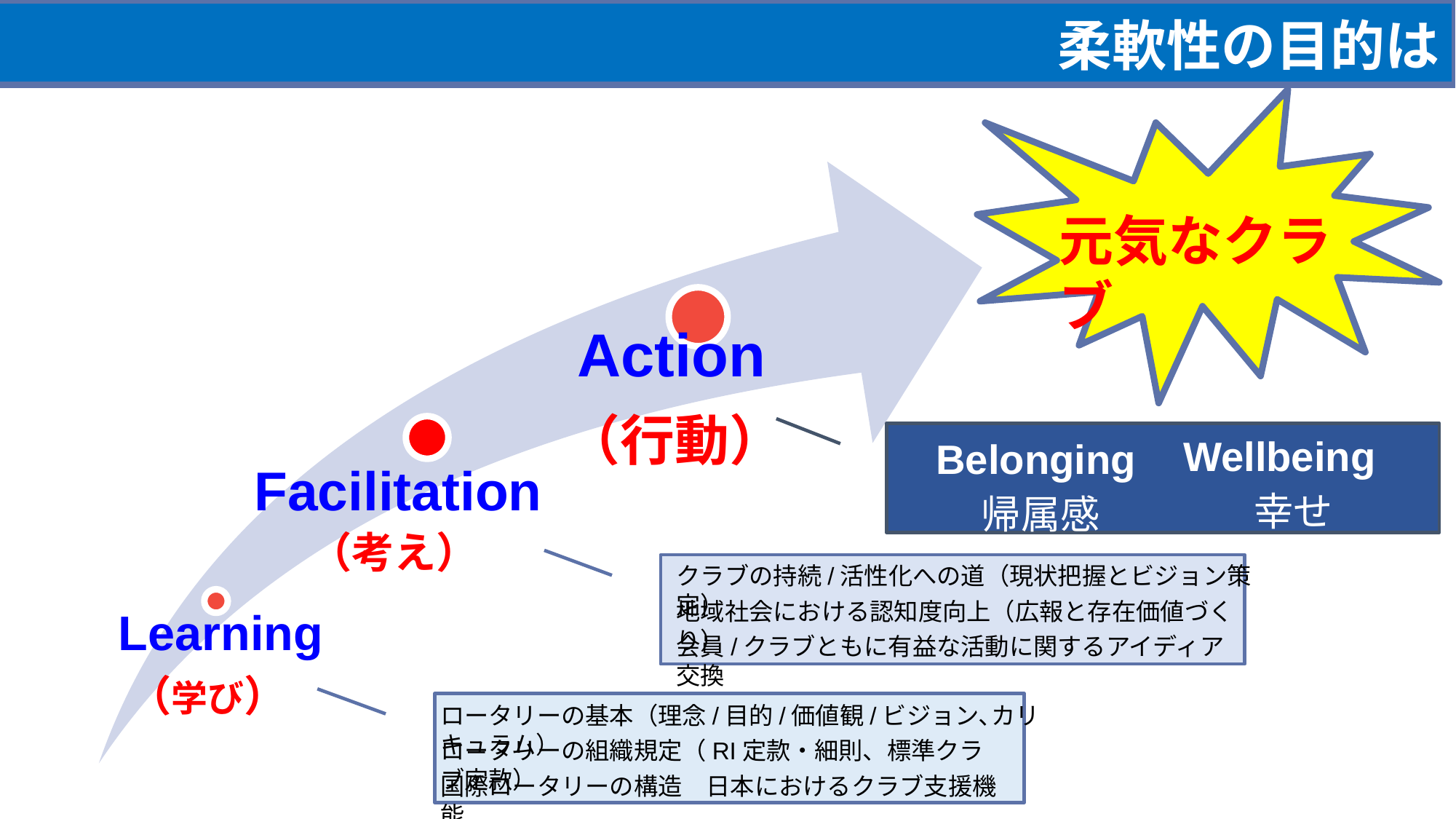

柔軟性の目的は

元気なクラブ
Learning
Facilitation
Action
（行動）
（考え）
（学び）
Wellbeing
幸せ
Belonging帰属感

クラブの持続/活性化への道（現状把握とビジョン策定）
地域社会における認知度向上（広報と存在価値づくり）
会員/クラブともに有益な活動に関するアイディア交換

ロータリーの基本（理念/目的/価値観/ビジョン､カリキュラム）
ロータリーの組織規定（RI定款・細則、標準クラブ定款）
国際ロータリーの構造　日本におけるクラブ支援機能